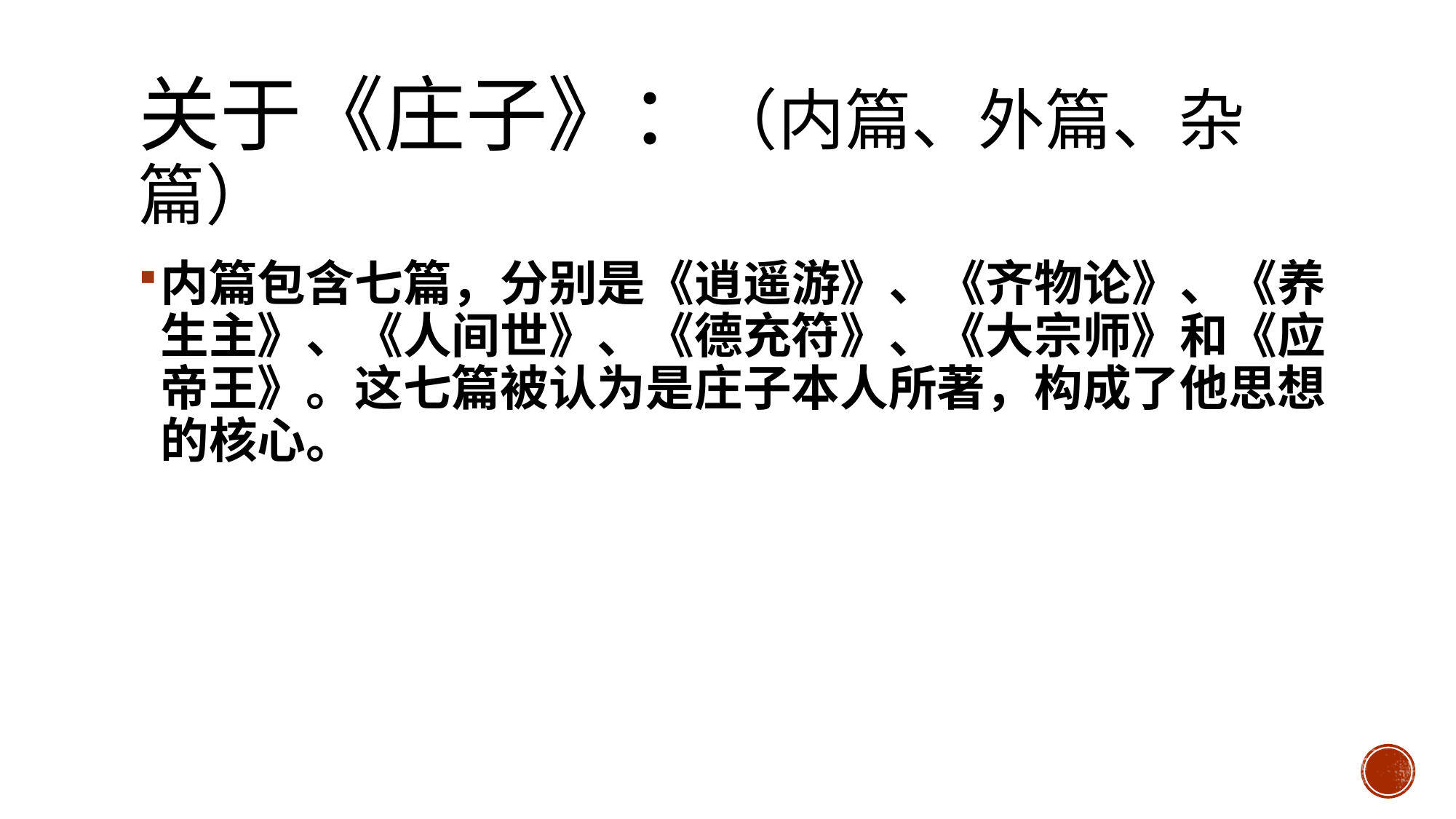

# 关于《庄子》：（内篇、外篇、杂篇）
内篇包含七篇，分别是《逍遥游》、《齐物论》、《养生主》、《人间世》、《德充符》、《大宗师》和《应帝王》。这七篇被认为是庄子本人所著，构成了他思想的核心。